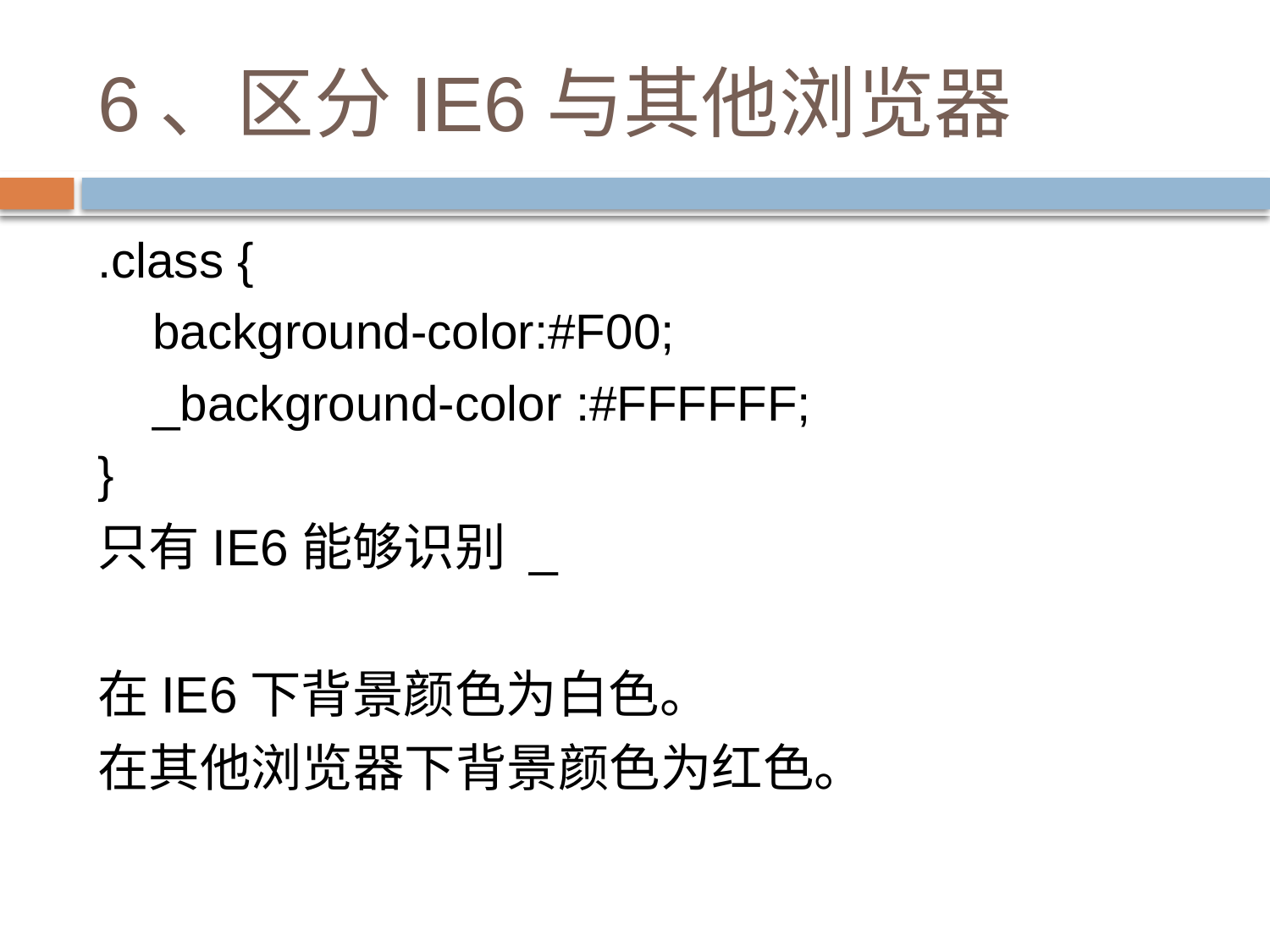

# 6、区分IE6与其他浏览器
.class {
    background-color:#F00;
    _background-color :#FFFFFF;
}
只有IE6能够识别 _

在IE6下背景颜色为白色。
在其他浏览器下背景颜色为红色。